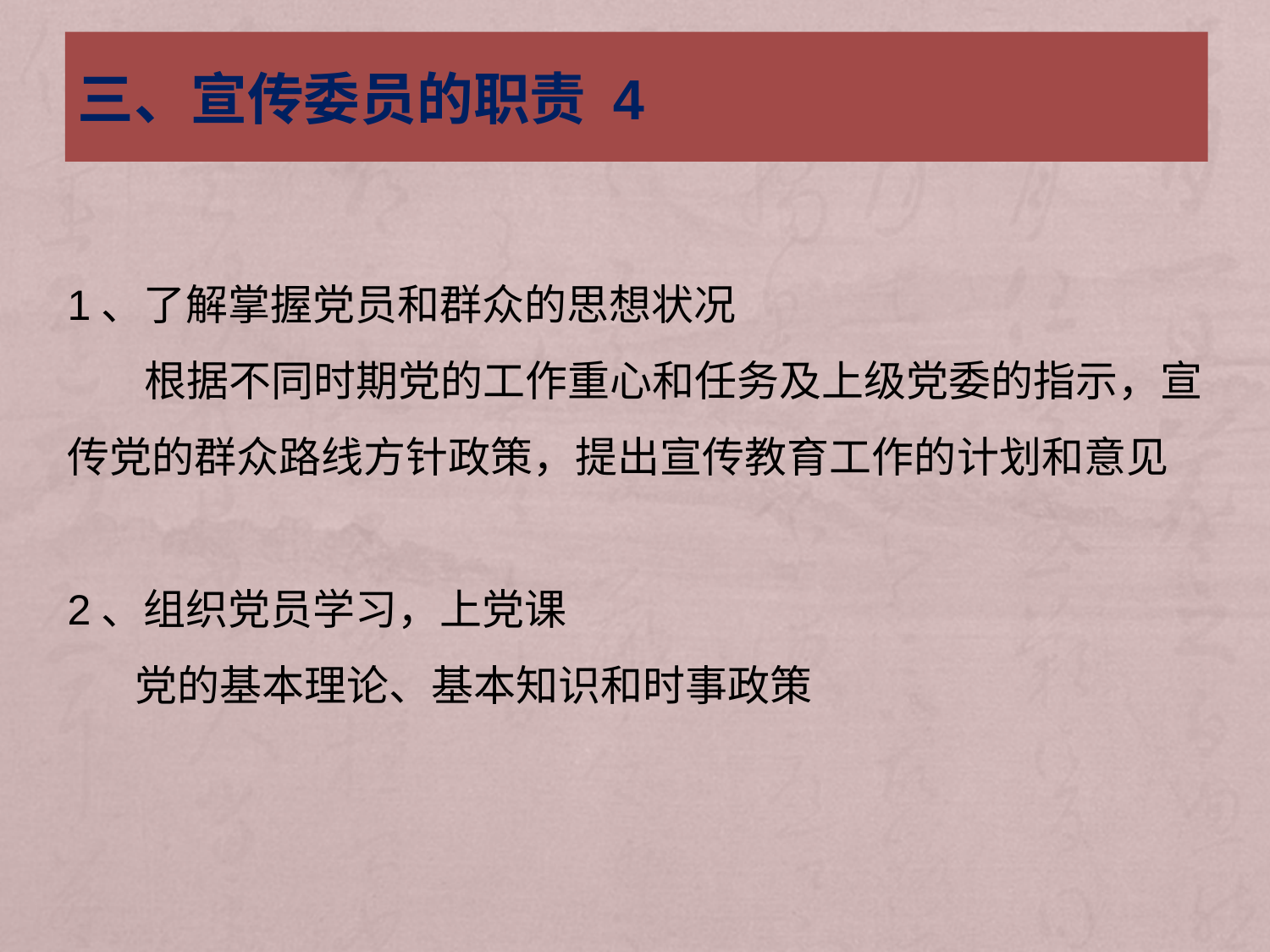

三、宣传委员的职责 4
1、了解掌握党员和群众的思想状况
       根据不同时期党的工作重心和任务及上级党委的指示，宣传党的群众路线方针政策，提出宣传教育工作的计划和意见

2、组织党员学习，上党课
      党的基本理论、基本知识和时事政策